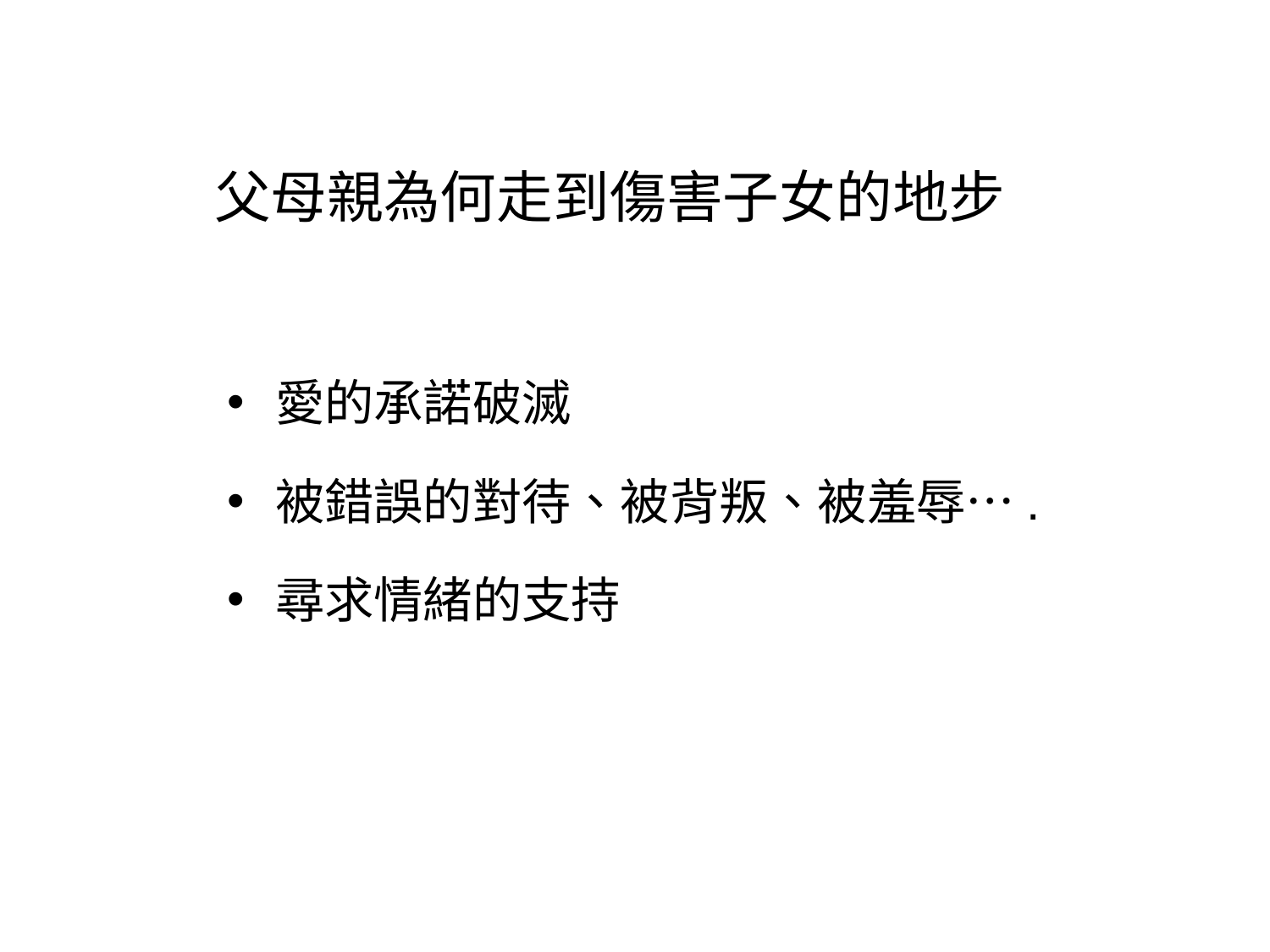

# 父母親為何走到傷害子女的地步
愛的承諾破滅
被錯誤的對待、被背叛、被羞辱….
尋求情緒的支持